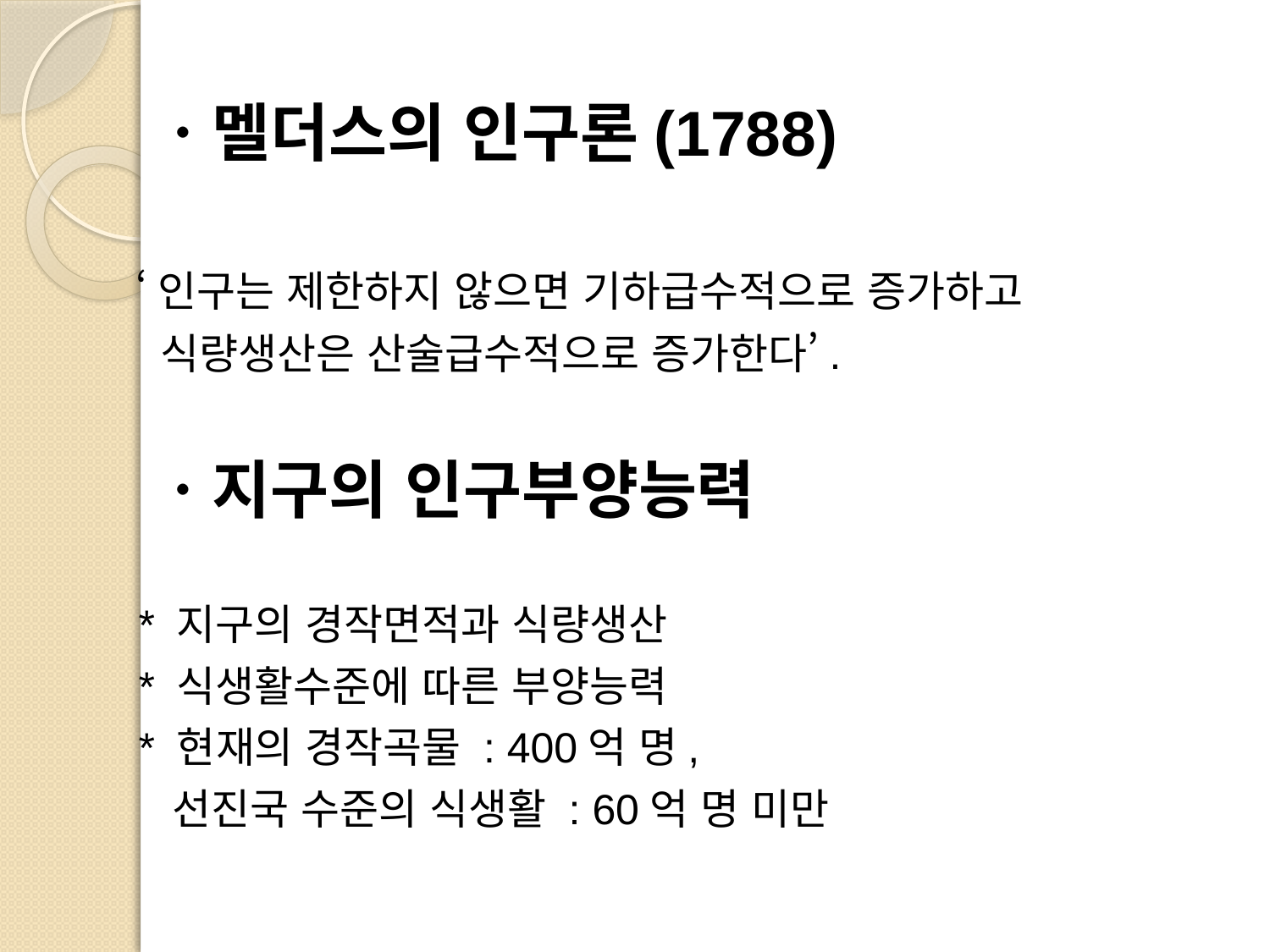

ㆍ멜더스의 인구론(1788)

     ‘인구는 제한하지 않으면 기하급수적으로 증가하고
       식량생산은 산술급수적으로 증가한다’.

    ㆍ지구의 인구부양능력

      * 지구의 경작면적과 식량생산
      * 식생활수준에 따른 부양능력
      * 현재의 경작곡물 : 400억 명,
        선진국 수준의 식생활 : 60억 명 미만